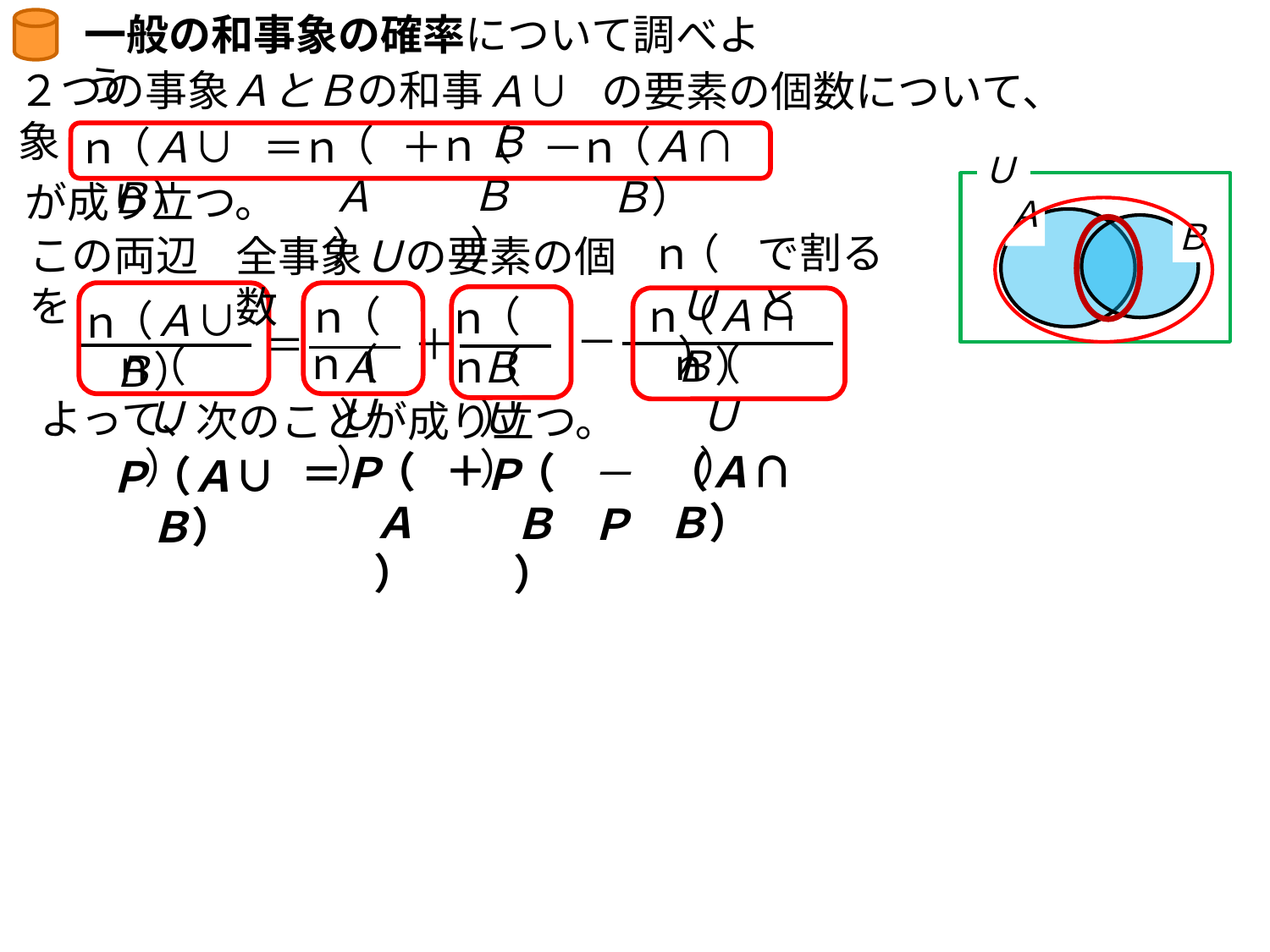

一般の和事象の確率について調べよう

２つの事象ＡとＢの和事象
Ａ∪Ｂ
の要素の個数について、
（Ｂ）
ｎ
＋
（Ａ）
ｎ
＝
（Ａ∩Ｂ）
ｎ
－
（Ａ∪Ｂ）
ｎ

Ｕ

Ａ

Ｂ

が成り立つ。

で割ると
（Ｕ）
ｎ
この両辺を
全事象Ｕの要素の個数
（Ａ∩Ｂ）
ｎ

（Ａ）
ｎ
（Ｂ）
ｎ

（Ａ∪Ｂ）
ｎ
－
＋
＝
（Ｕ）
ｎ
（Ｕ）
ｎ
（Ｕ）
ｎ
（Ｕ）
ｎ
よって、
次のことが成り立つ。
＋
（Ｂ）
Ｐ
（Ａ）
Ｐ
＝
（Ａ∩Ｂ）
－Ｐ
（Ａ∪Ｂ）
Ｐ